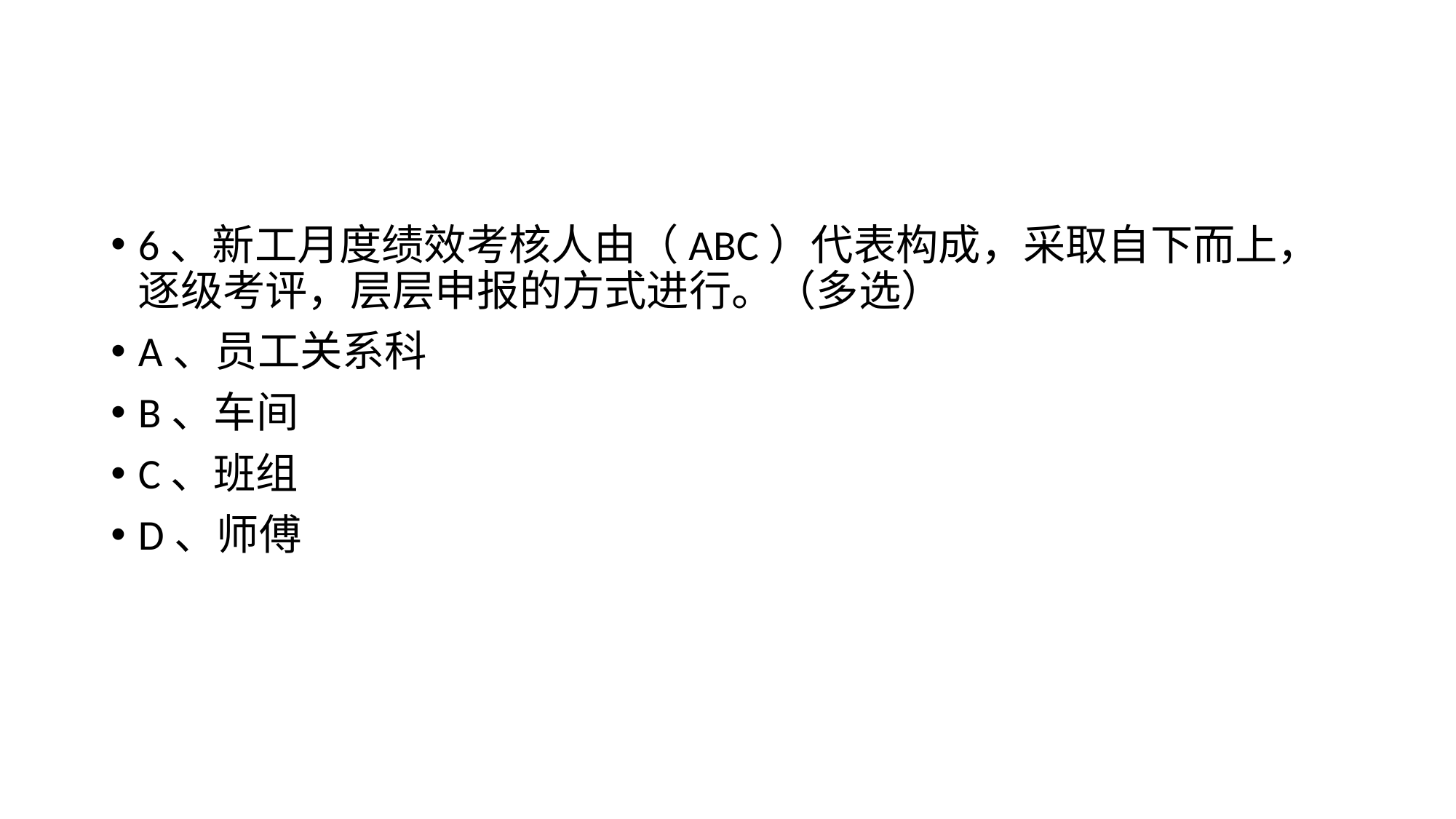

#
6、新工月度绩效考核人由（ABC）代表构成，采取自下而上，逐级考评，层层申报的方式进行。（多选）
A、员工关系科
B、车间
C、班组
D、师傅